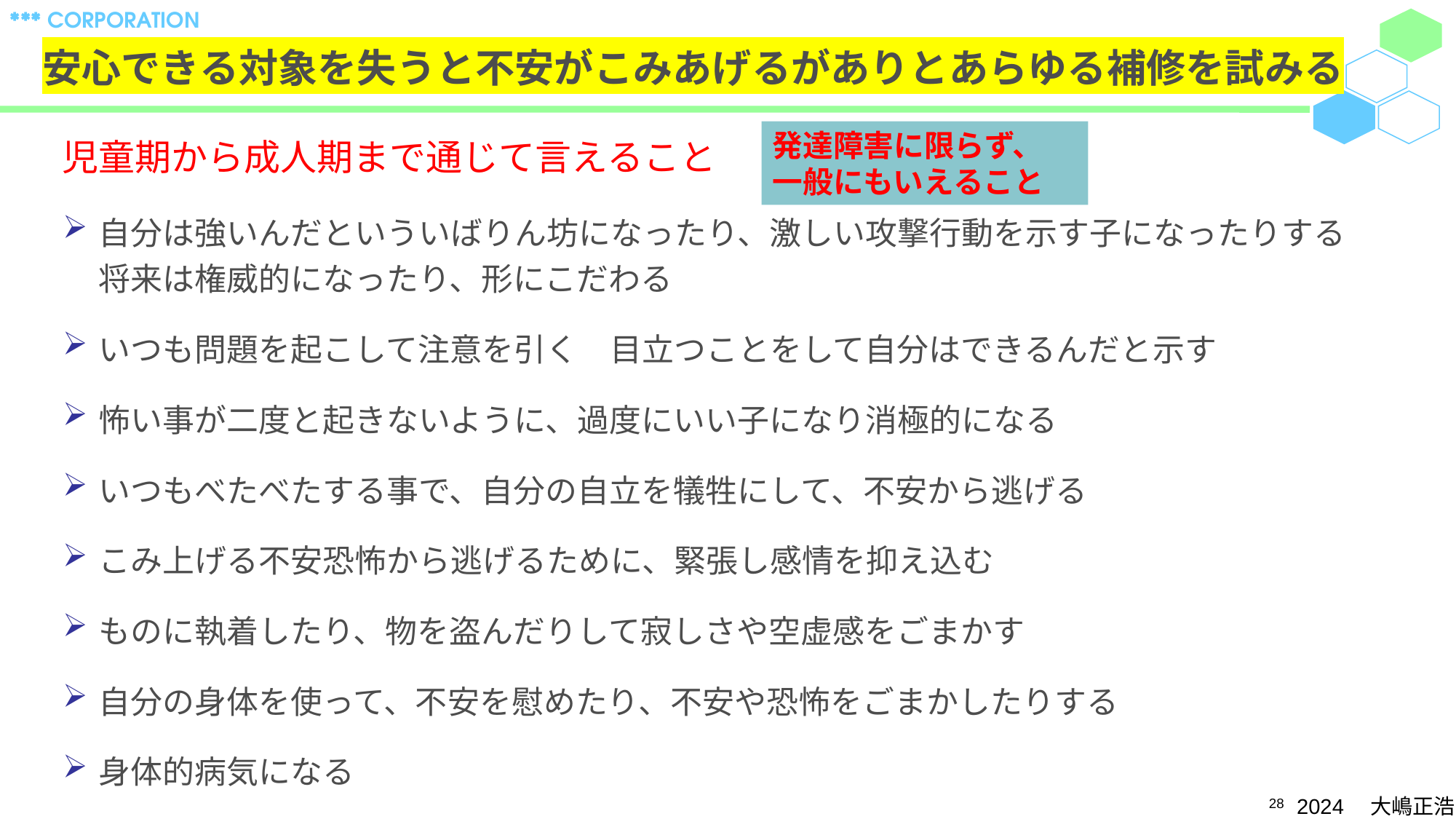

# 安心できる対象を失うと不安がこみあげるがありとあらゆる補修を試みる
発達障害に限らず、
一般にもいえること
児童期から成人期まで通じて言えること
自分は強いんだといういばりん坊になったり、激しい攻撃行動を示す子になったりする　将来は権威的になったり、形にこだわる
いつも問題を起こして注意を引く　目立つことをして自分はできるんだと示す
怖い事が二度と起きないように、過度にいい子になり消極的になる
いつもべたべたする事で、自分の自立を犠牲にして、不安から逃げる
こみ上げる不安恐怖から逃げるために、緊張し感情を抑え込む
ものに執着したり、物を盗んだりして寂しさや空虚感をごまかす
自分の身体を使って、不安を慰めたり、不安や恐怖をごまかしたりする
身体的病気になる
2024　大嶋正浩
28